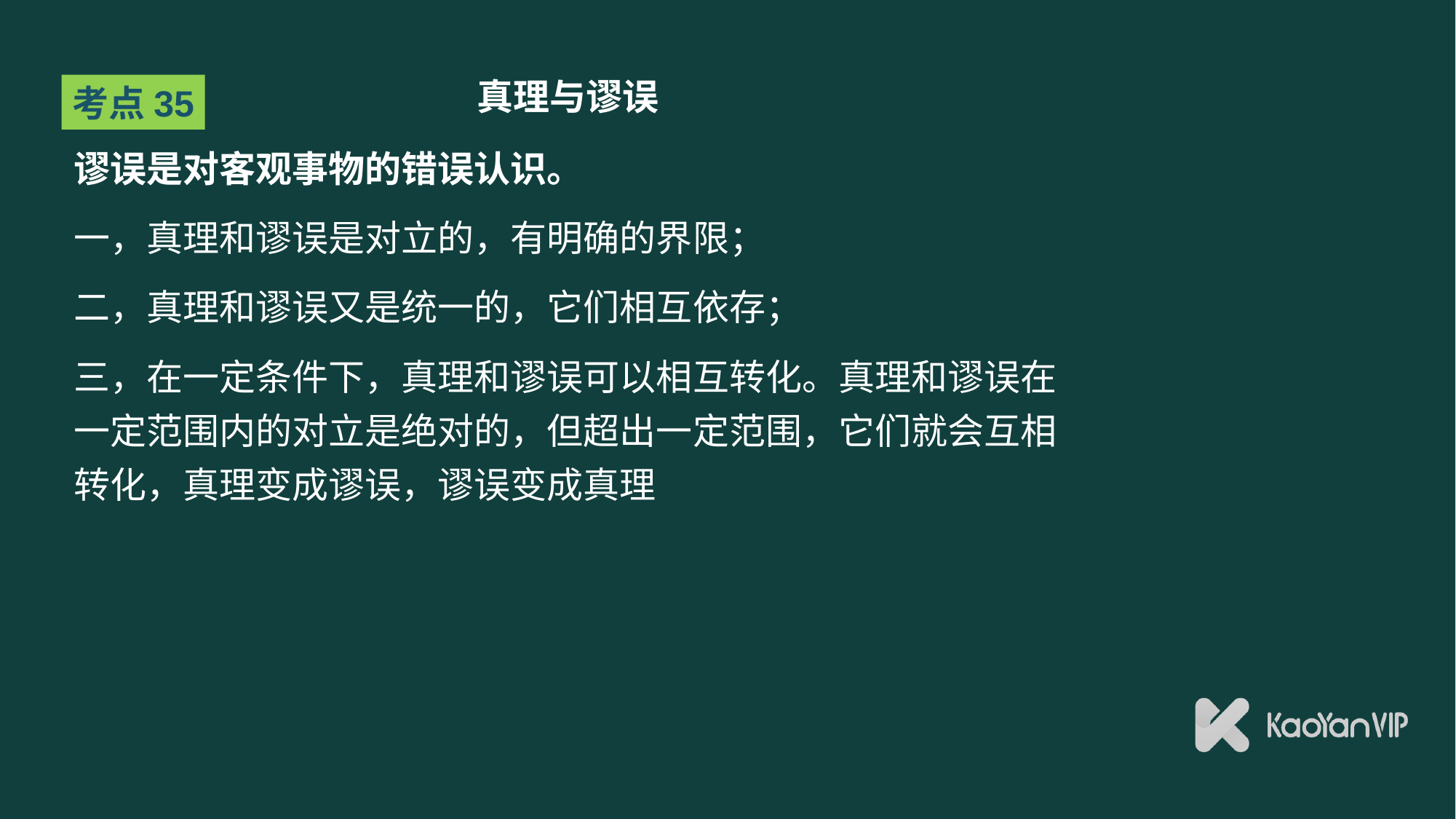

# 真理与谬误
考点35
谬误是对客观事物的错误认识。
一，真理和谬误是对立的，有明确的界限；
二，真理和谬误又是统一的，它们相互依存；
三，在一定条件下，真理和谬误可以相互转化。真理和谬误在一定范围内的对立是绝对的，但超出一定范围，它们就会互相转化，真理变成谬误，谬误变成真理